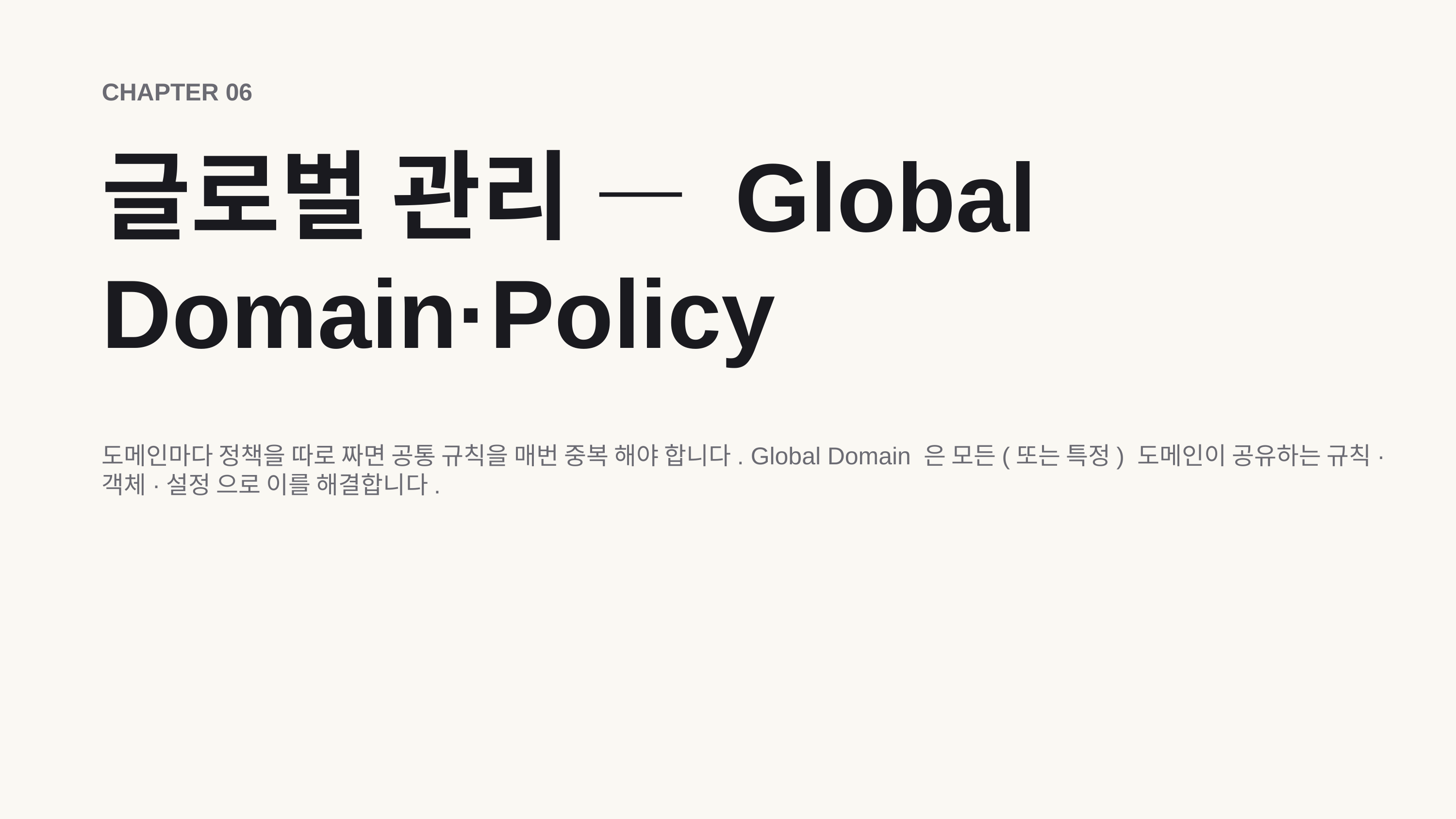

CHAPTER 06
글로벌 관리 — Global Domain·Policy
도메인마다 정책을 따로 짜면 공통 규칙을 매번 중복 해야 합니다. Global Domain 은 모든(또는 특정) 도메인이 공유하는 규칙·객체·설정 으로 이를 해결합니다.